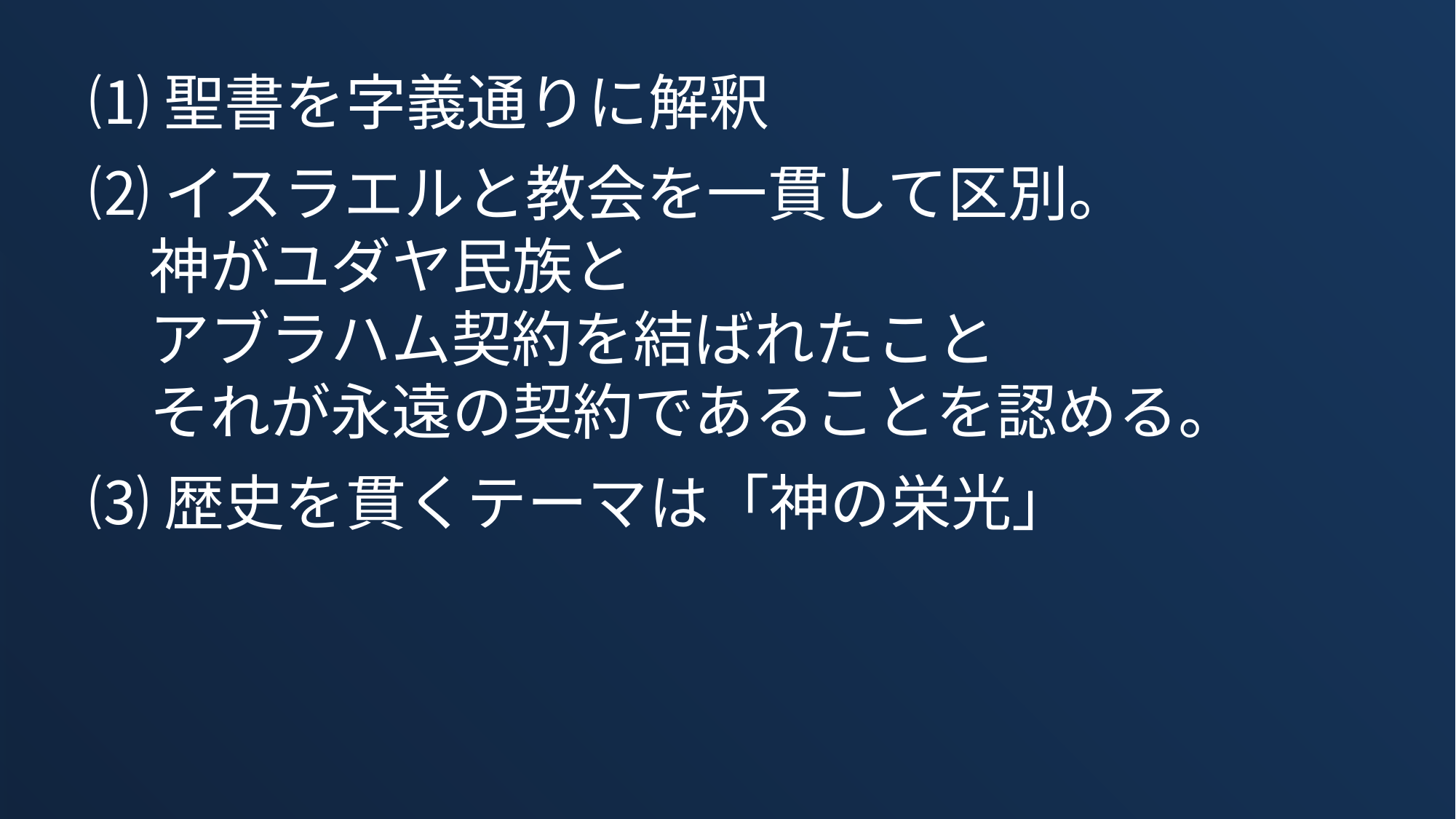

⑴聖書を字義通りに解釈

⑵イスラエルと教会を一貫して区別。
　神がユダヤ民族と
　アブラハム契約を結ばれたこと
　それが永遠の契約であることを認める。

⑶歴史を貫くテーマは「神の栄光」